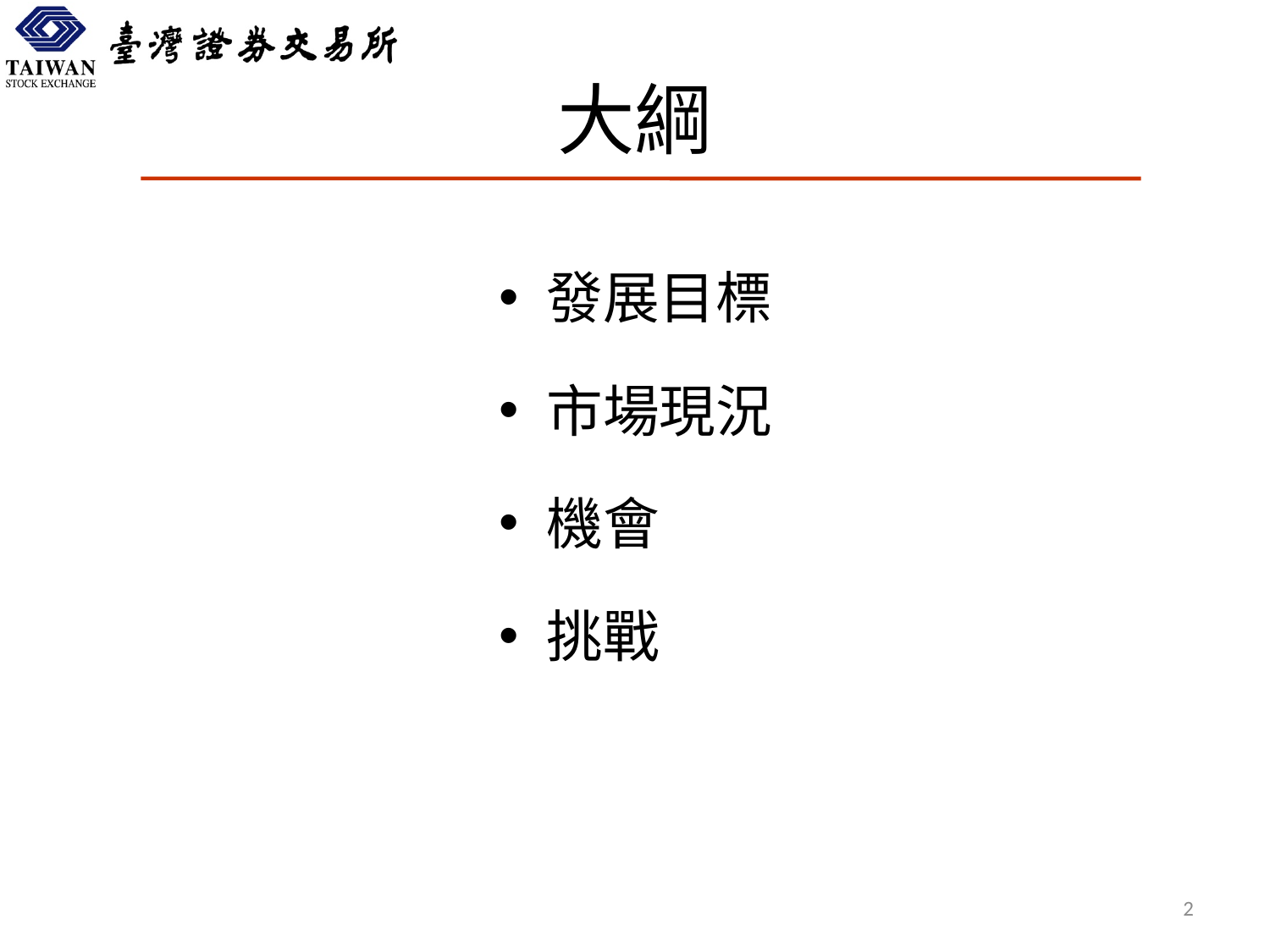

# 大綱
發展目標
市場現況
機會
挑戰
2